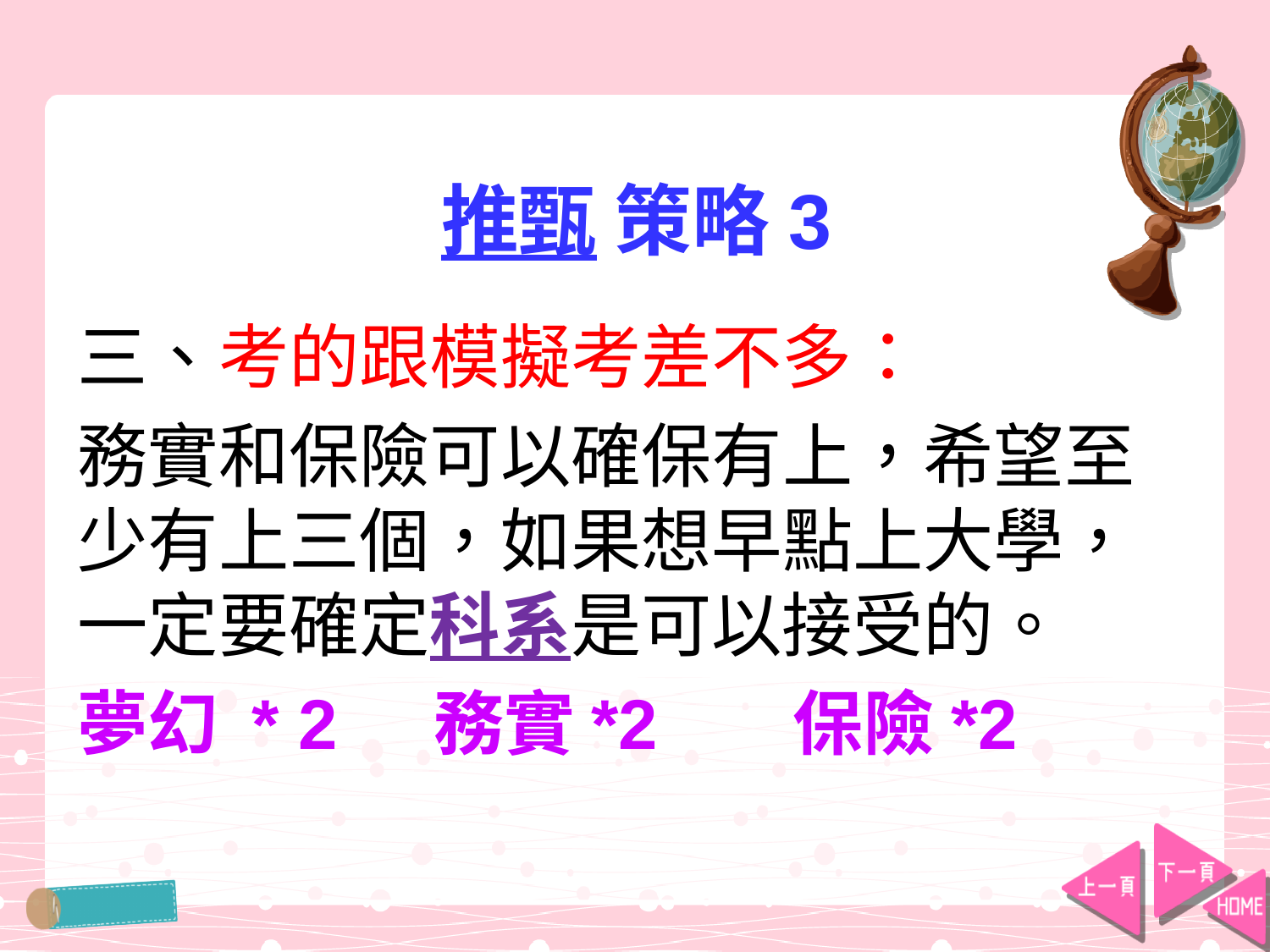

# 推甄 策略3
三、考的跟模擬考差不多：
務實和保險可以確保有上，希望至少有上三個，如果想早點上大學，一定要確定科系是可以接受的。
夢幻 * 2    務實*2      保險*2